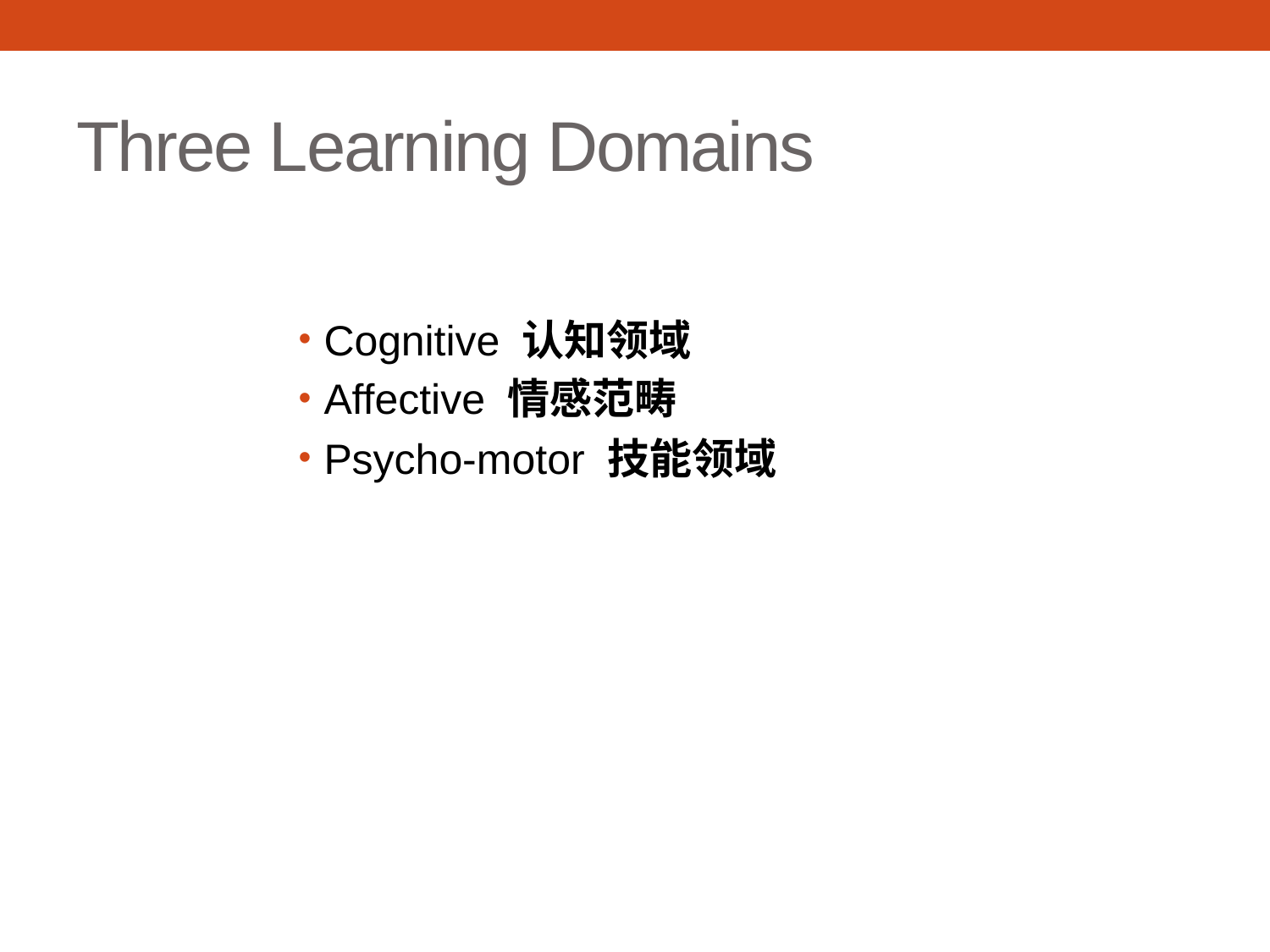

# Three Learning Domains
Cognitive 认知领域
Affective 情感范畴
Psycho-motor 技能领域